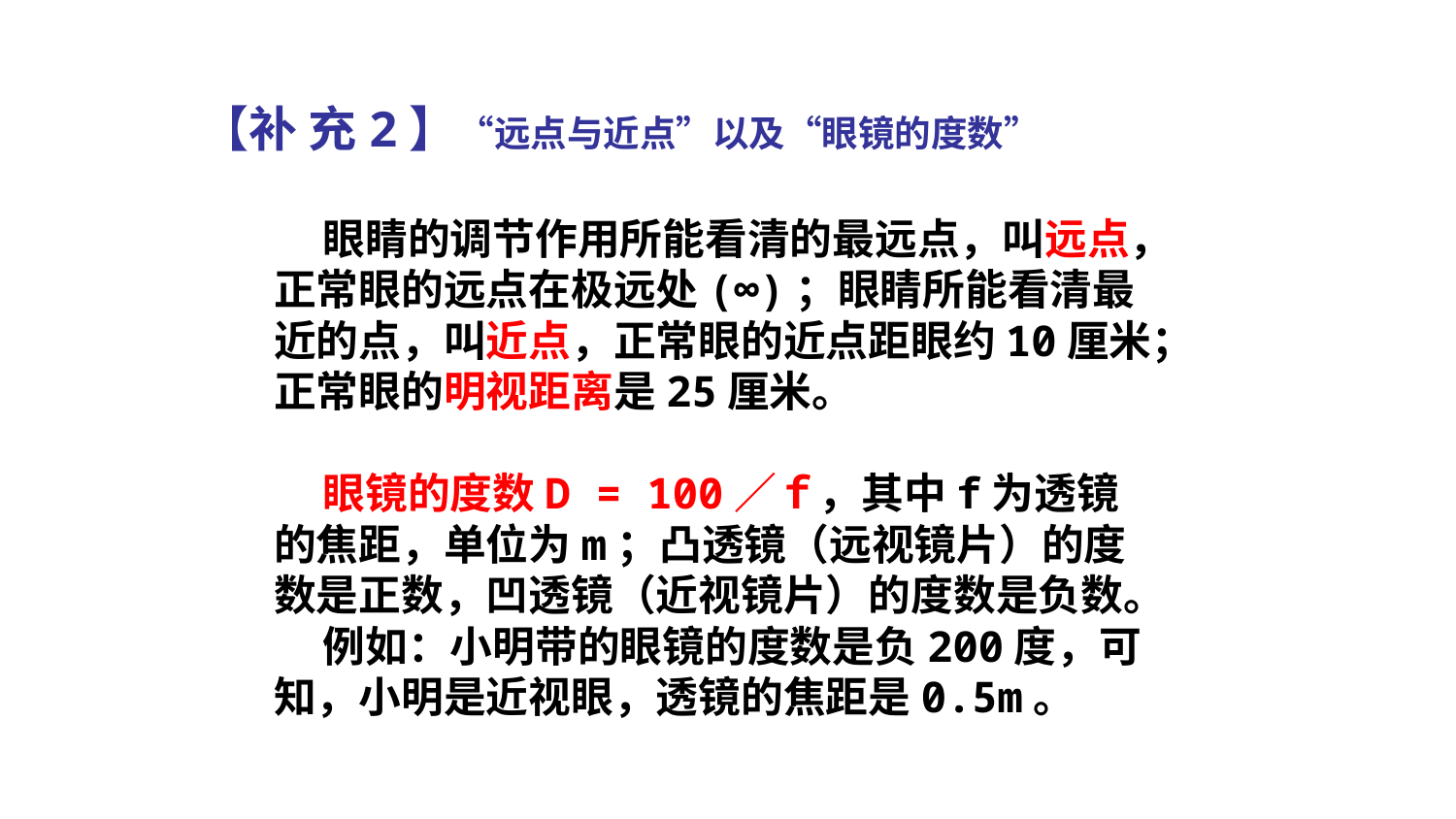

【补 充2】“远点与近点”以及“眼镜的度数”
    眼睛的调节作用所能看清的最远点，叫远点，正常眼的远点在极远处(∞)；眼睛所能看清最近的点，叫近点，正常眼的近点距眼约10厘米；正常眼的明视距离是25厘米。

    眼镜的度数D = 100／ｆ，其中f为透镜的焦距，单位为m；凸透镜（远视镜片）的度数是正数，凹透镜（近视镜片）的度数是负数。
    例如：小明带的眼镜的度数是负200度，可知，小明是近视眼，透镜的焦距是0.5m。